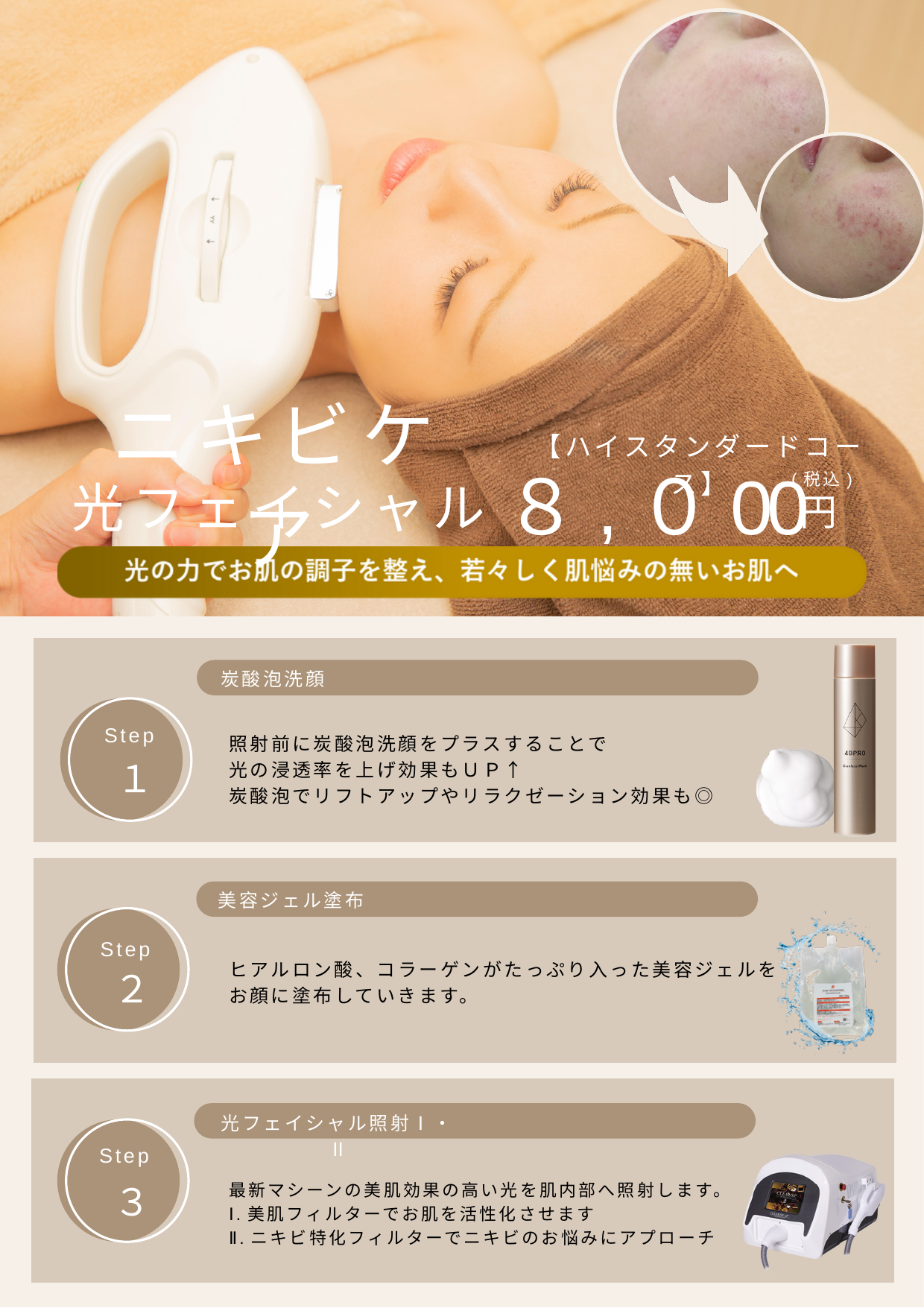

ニキビケア
【ハイスタンダードコース】
８,０00
光フェイシャル
(税込)
円

炭酸泡洗顔

Step
１
照射前に炭酸泡洗顔をプラスすることで
光の浸透率を上げ効果もＵＰ↑
炭酸泡でリフトアップやリラクゼーション効果も◎

美容ジェル塗布

Step
２

ヒアルロン酸、コラーゲンがたっぷり入った美容ジェルを
お顔に塗布していきます。

光フェイシャル照射Ⅰ・Ⅱ

Step

３
最新マシーンの美肌効果の高い光を肌内部へ照射します。
Ⅰ.美肌フィルターでお肌を活性化させます
Ⅱ.ニキビ特化フィルターでニキビのお悩みにアプローチ